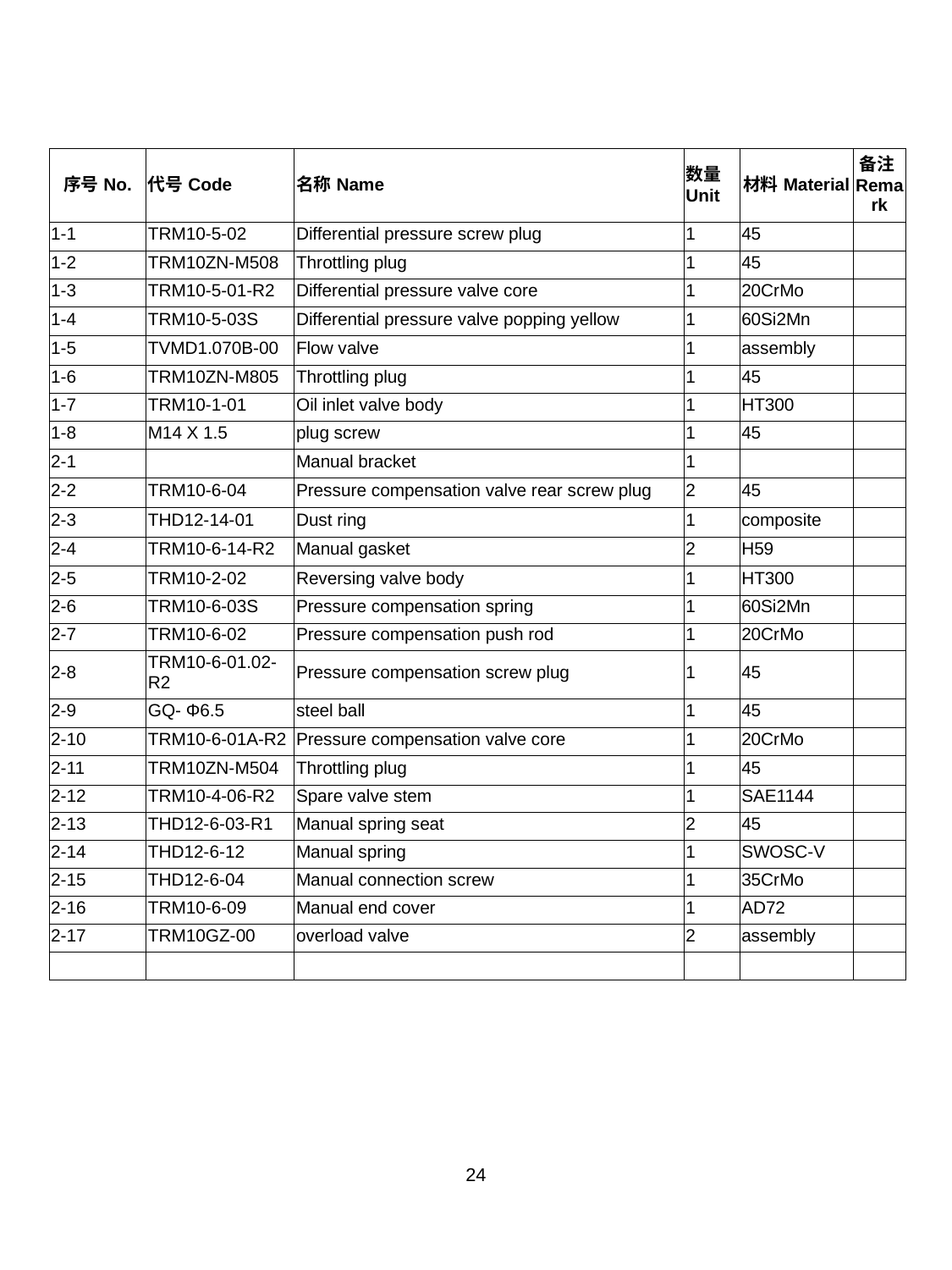

| 序号No. | 代号Code | 名称Name | 数量Unit | 材料Material | 备注Remark |
| --- | --- | --- | --- | --- | --- |
| 1-1 | TRM10-5-02 | Differential pressure screw plug | 1 | 45 |  |
| 1-2 | TRM10ZN-M508 | Throttling plug | 1 | 45 |  |
| 1-3 | TRM10-5-01-R2 | Differential pressure valve core | 1 | 20CrMo |  |
| 1-4 | TRM10-5-03S | Differential pressure valve popping yellow | 1 | 60Si2Mn |  |
| 1-5 | TVMD1.070B-00 | Flow valve | 1 | assembly |  |
| 1-6 | TRM10ZN-M805 | Throttling plug | 1 | 45 |  |
| 1-7 | TRM10-1-01 | Oil inlet valve body | 1 | HT300 |  |
| 1-8 | M14 X 1.5 | plug screw | 1 | 45 |  |
| 2-1 |  | Manual bracket | 1 |  |  |
| 2-2 | TRM10-6-04 | Pressure compensation valve rear screw plug | 2 | 45 |  |
| 2-3 | THD12-14-01 | Dust ring | 1 | composite |  |
| 2-4 | TRM10-6-14-R2 | Manual gasket | 2 | H59 |  |
| 2-5 | TRM10-2-02 | Reversing valve body | 1 | HT300 |  |
| 2-6 | TRM10-6-03S | Pressure compensation spring | 1 | 60Si2Mn |  |
| 2-7 | TRM10-6-02 | Pressure compensation push rod | 1 | 20CrMo |  |
| 2-8 | TRM10-6-01.02-R2 | Pressure compensation screw plug | 1 | 45 |  |
| 2-9 | GQ- Φ6.5 | steel ball | 1 | 45 |  |
| 2-10 | TRM10-6-01A-R2 | Pressure compensation valve core | 1 | 20CrMo |  |
| 2-11 | TRM10ZN-M504 | Throttling plug | 1 | 45 |  |
| 2-12 | TRM10-4-06-R2 | Spare valve stem | 1 | SAE1144 |  |
| 2-13 | THD12-6-03-R1 | Manual spring seat | 2 | 45 |  |
| 2-14 | THD12-6-12 | Manual spring | 1 | SWOSC-V |  |
| 2-15 | THD12-6-04 | Manual connection screw | 1 | 35CrMo |  |
| 2-16 | TRM10-6-09 | Manual end cover | 1 | AD72 |  |
| 2-17 | TRM10GZ-00 | overload valve | 2 | assembly |  |
|  |  |  |  |  |  |
24